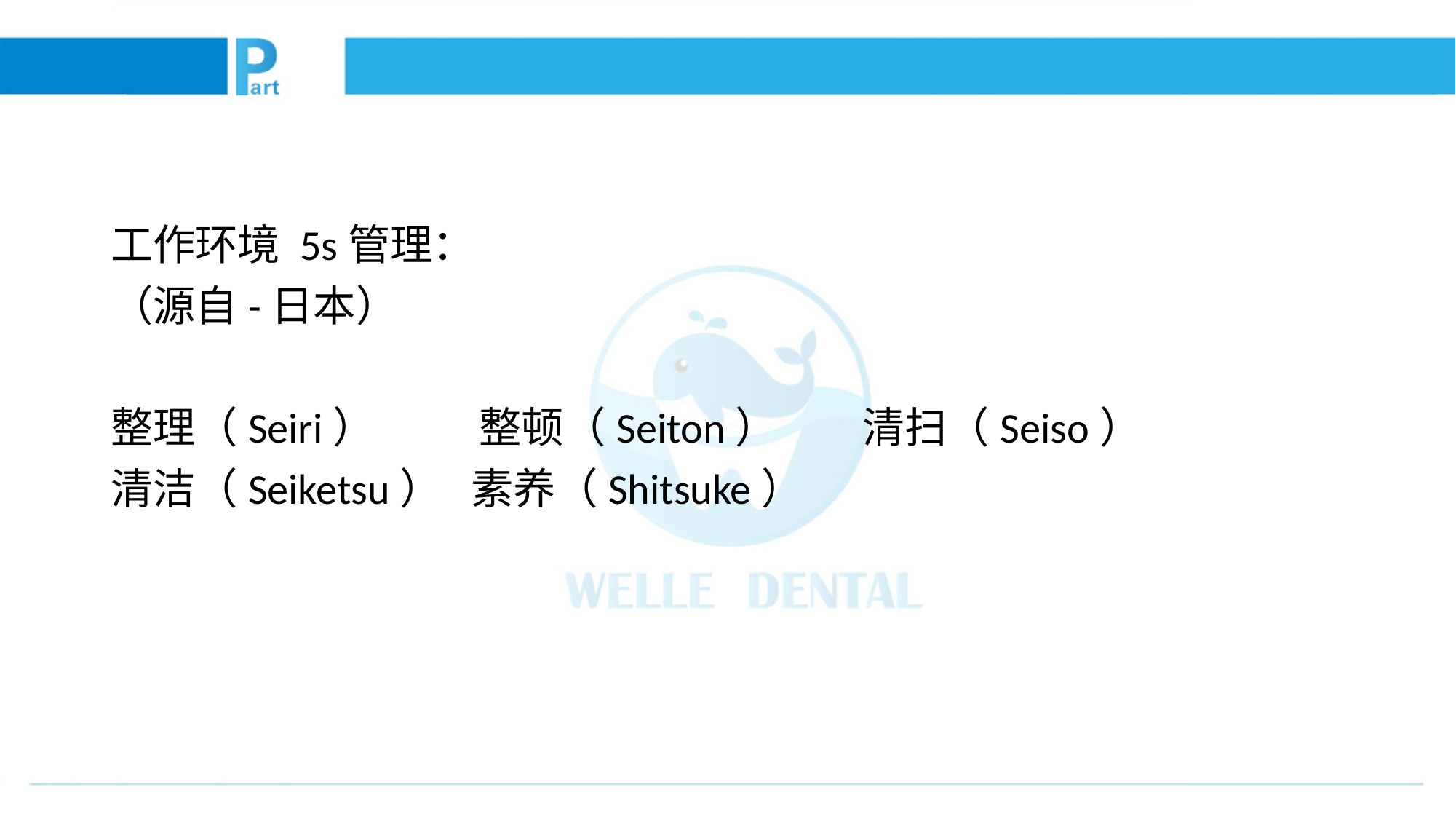

工作环境 5s管理：
（源自-日本）

整理（Seiri）           整顿（Seiton）         清扫（Seiso）
清洁（Seiketsu）   素养（Shitsuke）